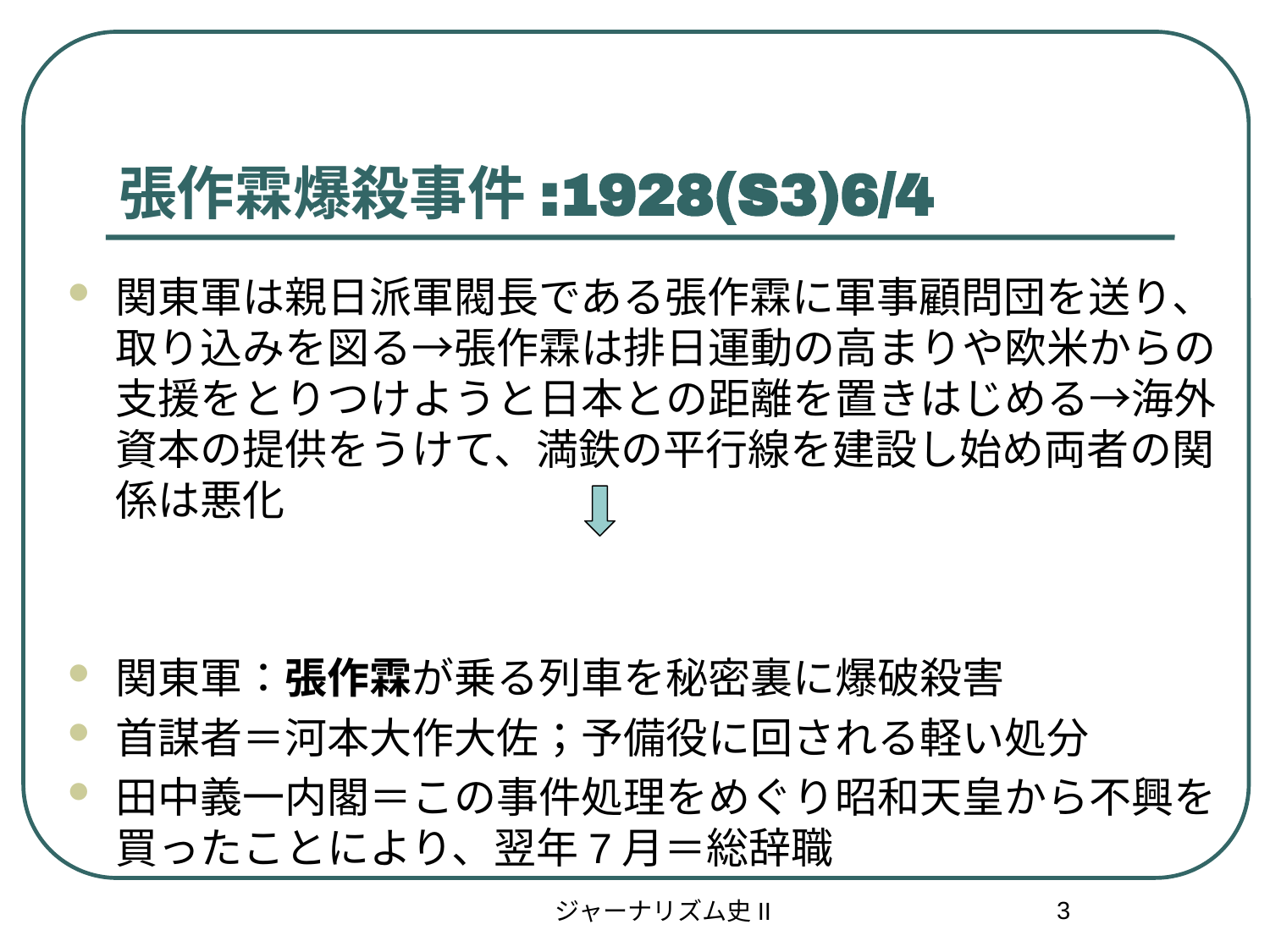

# 張作霖爆殺事件:1928(S3)6/4
関東軍は親日派軍閥長である張作霖に軍事顧問団を送り、取り込みを図る→張作霖は排日運動の高まりや欧米からの支援をとりつけようと日本との距離を置きはじめる→海外資本の提供をうけて、満鉄の平行線を建設し始め両者の関係は悪化

関東軍：張作霖が乗る列車を秘密裏に爆破殺害
首謀者＝河本大作大佐；予備役に回される軽い処分
田中義一内閣＝この事件処理をめぐり昭和天皇から不興を買ったことにより、翌年7月＝総辞職

3
ジャーナリズム史II